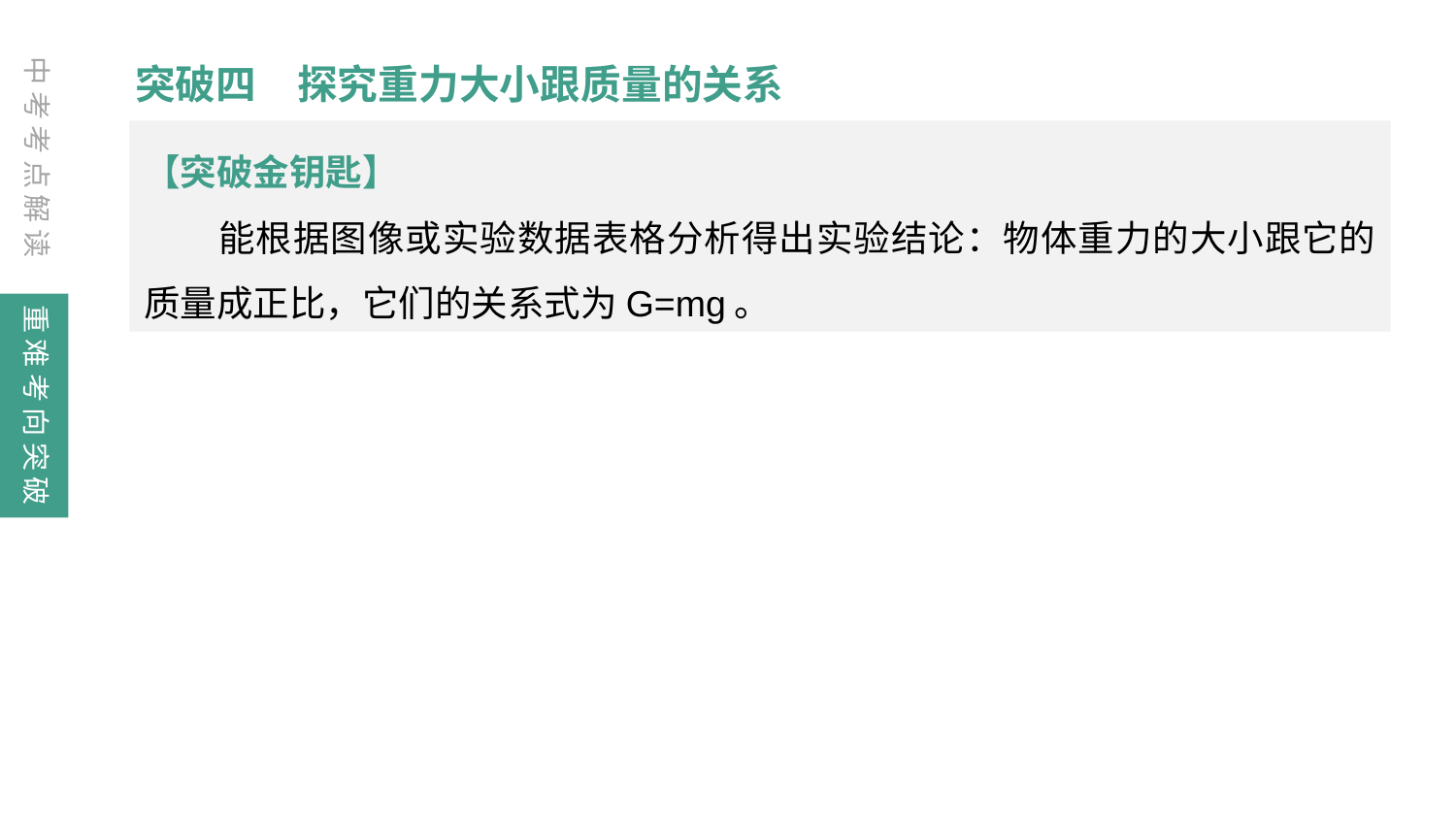

突破四　探究重力大小跟质量的关系
中考考点解读
【突破金钥匙】
　　能根据图像或实验数据表格分析得出实验结论：物体重力的大小跟它的质量成正比，它们的关系式为G=mg。
重难考向突破